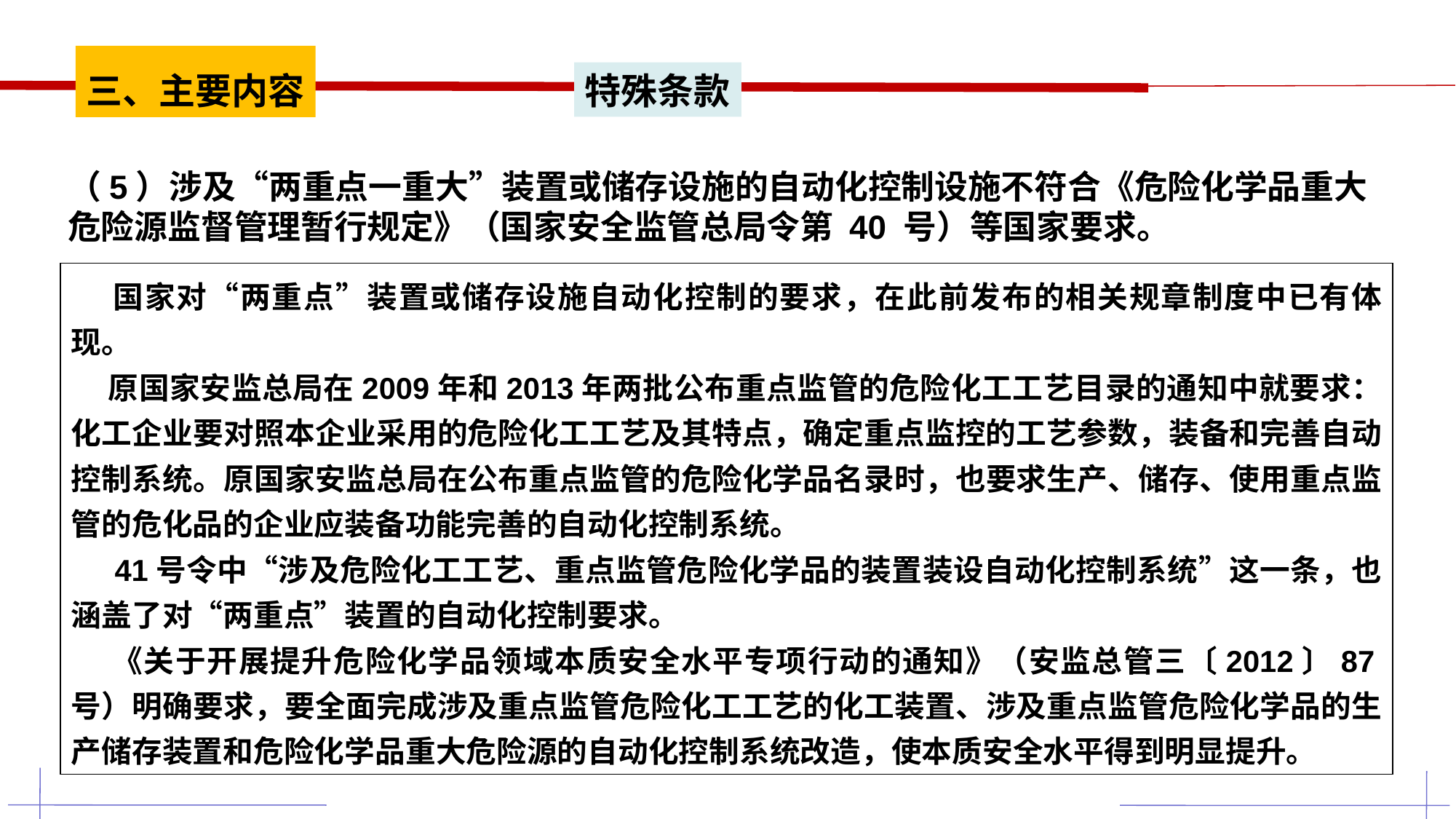

三、主要内容
特殊条款
（5）涉及“两重点一重大”装置或储存设施的自动化控制设施不符合《危险化学品重大危险源监督管理暂行规定》（国家安全监管总局令第 40 号）等国家要求。
    国家对“两重点”装置或储存设施自动化控制的要求，在此前发布的相关规章制度中已有体现。
    原国家安监总局在2009年和2013年两批公布重点监管的危险化工工艺目录的通知中就要求：化工企业要对照本企业采用的危险化工工艺及其特点，确定重点监控的工艺参数，装备和完善自动控制系统。原国家安监总局在公布重点监管的危险化学品名录时，也要求生产、储存、使用重点监管的危化品的企业应装备功能完善的自动化控制系统。
     41号令中“涉及危险化工工艺、重点监管危险化学品的装置装设自动化控制系统”这一条，也涵盖了对“两重点”装置的自动化控制要求。
    《关于开展提升危险化学品领域本质安全水平专项行动的通知》（安监总管三〔2012〕87号）明确要求，要全面完成涉及重点监管危险化工工艺的化工装置、涉及重点监管危险化学品的生产储存装置和危险化学品重大危险源的自动化控制系统改造，使本质安全水平得到明显提升。
28